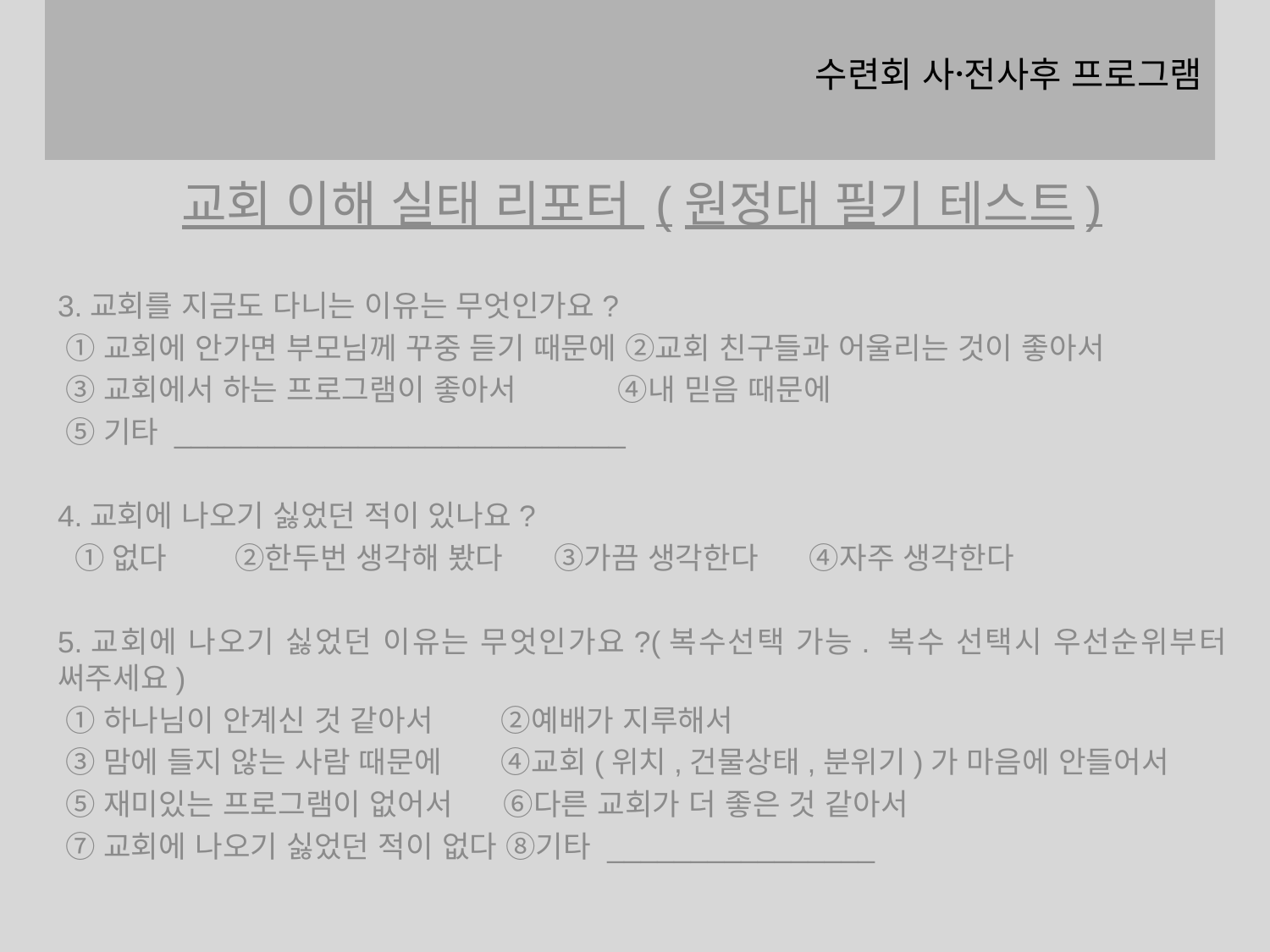

# 수련회 사전〮사후 프로그램
교회 이해 실태 리포터 (원정대 필기 테스트)

3.교회를 지금도 다니는 이유는 무엇인가요?
 ①교회에 안가면 부모님께 꾸중 듣기 때문에 ②교회 친구들과 어울리는 것이 좋아서
 ③교회에서 하는 프로그램이 좋아서            ④내 믿음 때문에
 ⑤기타 ___________________________

4.교회에 나오기 싫었던 적이 있나요?
  ①없다        ②한두번 생각해 봤다      ③가끔 생각한다      ④자주 생각한다

5.교회에 나오기 싫었던 이유는 무엇인가요?(복수선택 가능. 복수 선택시 우선순위부터 써주세요)
 ①하나님이 안계신 것 같아서        ②예배가 지루해서
 ③맘에 들지 않는 사람 때문에       ④교회(위치,건물상태,분위기)가 마음에 안들어서
 ⑤재미있는 프로그램이 없어서      ⑥다른 교회가 더 좋은 것 같아서
 ⑦교회에 나오기 싫었던 적이 없다 ⑧기타 ________________